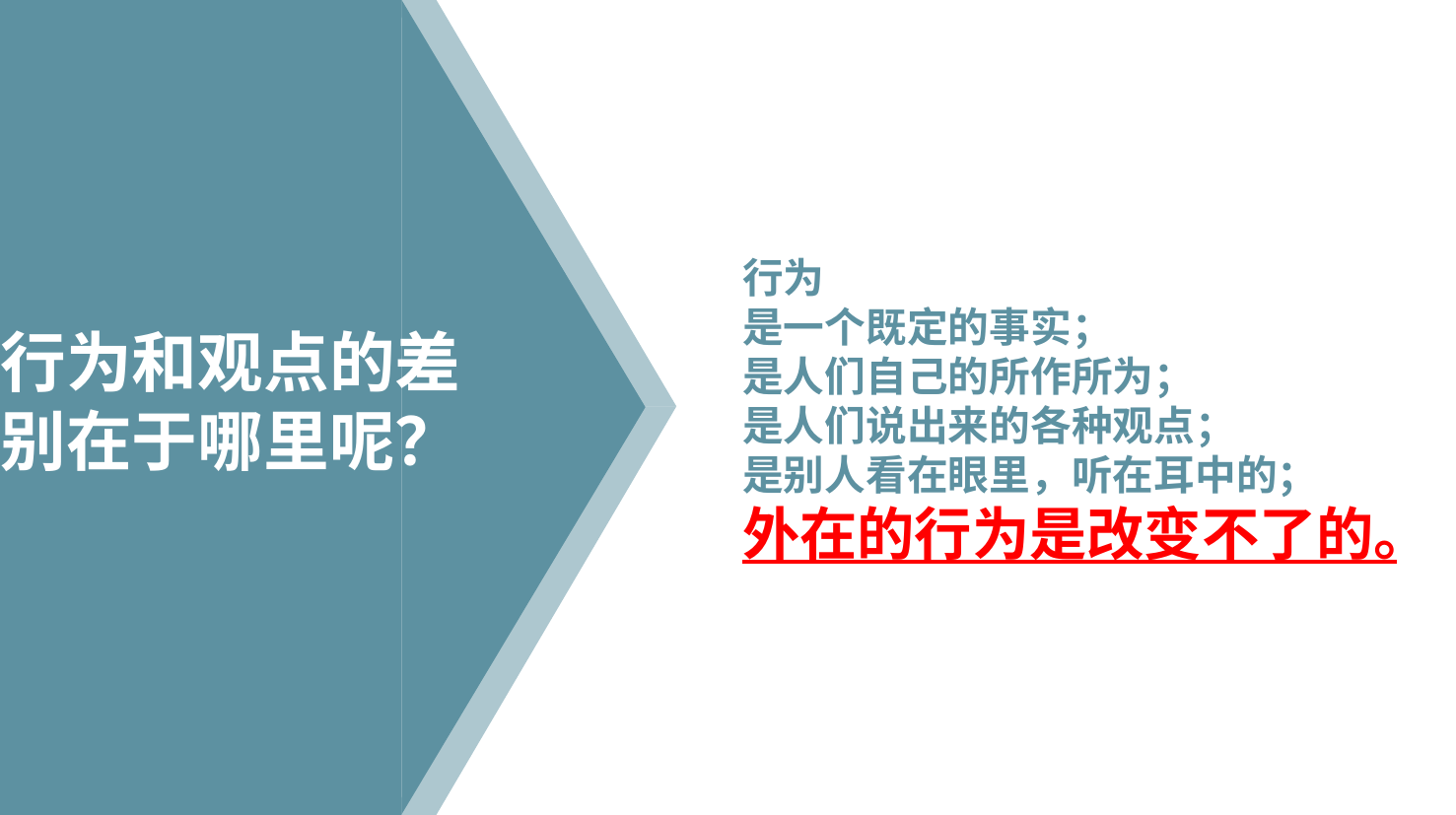

行为
是一个既定的事实；
是人们自己的所作所为；
是人们说出来的各种观点；
是别人看在眼里，听在耳中的；
外在的行为是改变不了的。

行为和观点的差别在于哪里呢？